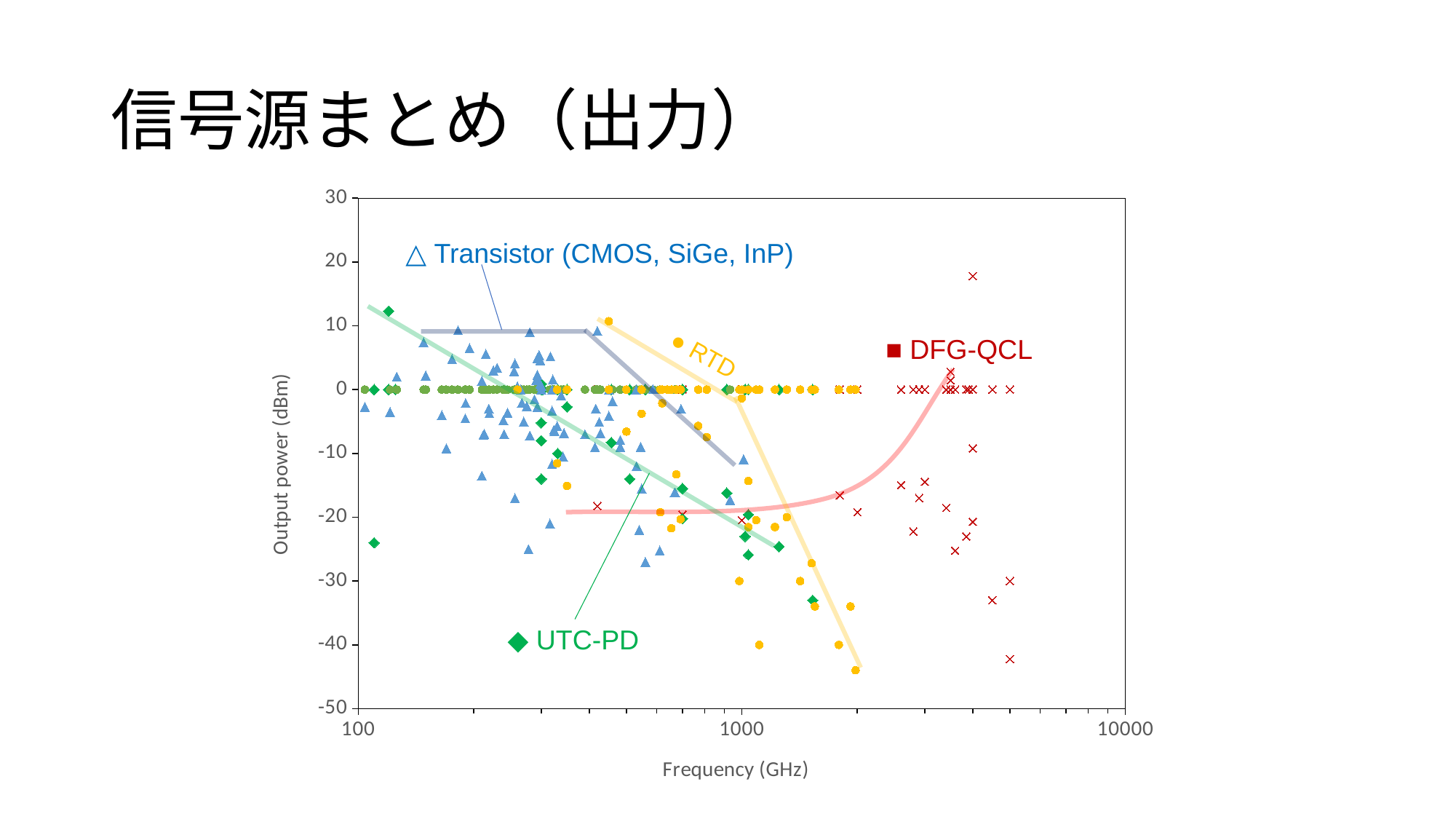

# 信号源まとめ（出力）

### Chart

| Category | Output power (dBm) (Other countries) | Output power (dBm) (Developed in Japan) | Output power (dBm) (Other countries) | Output power (dBm) (Developed in Japan) | Output power (dBm) (Other countries) | Output power (dBm) (Developed in Japan) | Output power (dBm) (Other countries) | Output power (dBm) (Developed in Japan) |
|---|---|---|---|---|---|---|---|---|
△ Transistor (CMOS, SiGe, InP)
■ DFG-QCL
● RTD

◆ UTC-PD